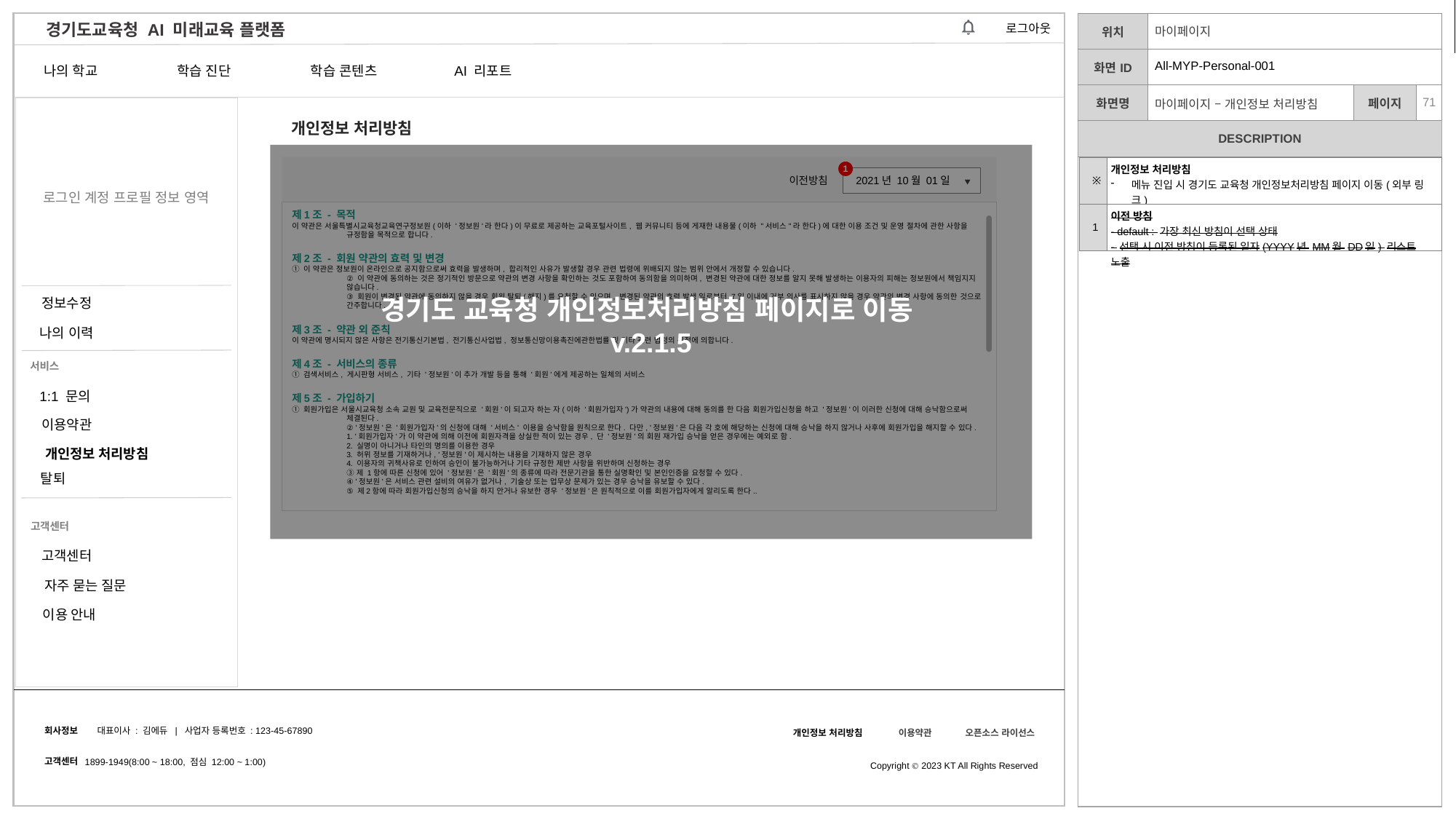

| Ver | Description |
| --- | --- |
| 2.1.5 | 메뉴 진입 경로 변경 (목록 → 페이지 이동) |
|  | 마이페이지 |  |  |
| --- | --- | --- | --- |
|  | All-MYP-Personal-001 |  |  |
|  | 마이페이지 – 개인정보 처리방침 |  |  |

개인정보 처리방침
경기도 교육청 개인정보처리방침 페이지로 이동
v.2.1.5

| ※ | 개인정보 처리방침 메뉴 진입 시 경기도 교육청 개인정보처리방침 페이지 이동(외부 링크) |
| --- | --- |
| 1 | 이전 방침 - default : 가장 최신 방침이 선택 상태 - 선택 시 이전 방침이 등록된 일자(YYYY년 MM월 DD일) 리스트 노출 |
1
2021년 10월 01일     ▼
이전방침
로그인 계정 프로필 정보 영역

제1조 - 목적
이 약관은 서울특별시교육청교육연구정보원(이하 '정보원'라 한다)이 무료로 제공하는 교육포털사이트, 웹 커뮤니티 등에 게재한 내용물(이하 "서비스"라 한다)에 대한 이용 조건 및 운영 절차에 관한 사항을 규정함을 목적으로 합니다.

제2조 - 회원 약관의 효력 및 변경
① 이 약관은 정보원이 온라인으로 공지함으로써 효력을 발생하며, 합리적인 사유가 발생할 경우 관련 법령에 위배되지 않는 범위 안에서 개정할 수 있습니다.
② 이 약관에 동의하는 것은 정기적인 방문으로 약관의 변경 사항을 확인하는 것도 포함하여 동의함을 의미하며, 변경된 약관에 대한 정보를 알지 못해 발생하는 이용자의 피해는 정보원에서 책임지지 않습니다.
③ 회원이 변경된 약관에 동의하지 않을 경우 회원 탈퇴(해지)를 요청할 수 있으며, 변경된 약관의 효력 발생 일로부터 7일 이내에 거부 의사를 표시하지 않을 경우 약관의 변경 사항에 동의한 것으로 간주합니다.

제3조 - 약관 외 준칙
이 약관에 명시되지 않은 사항은 전기통신기본법, 전기통신사업법, 정보통신망이용촉진에관한법률 및 기타 관련 법령의 규정에 의합니다.

제4조 - 서비스의 종류
① 검색서비스, 게시판형 서비스, 기타 '정보원'이 추가 개발 등을 통해 '회원'에게 제공하는 일체의 서비스

제5조 - 가입하기
① 회원가입은 서울시교육청 소속 교원 및 교육전문직으로 '회원'이 되고자 하는 자(이하 '회원가입자')가 약관의 내용에 대해 동의를 한 다음 회원가입신청을 하고 '정보원'이 이러한 신청에 대해 승낙함으로써 체결된다.
② '정보원'은 '회원가입자'의 신청에 대해 '서비스' 이용을 승낙함을 원칙으로 한다. 다만, '정보원'은 다음 각 호에 해당하는 신청에 대해 승낙을 하지 않거나 사후에 회원가입을 해지할 수 있다.
1. '회원가입자'가 이 약관에 의해 이전에 회원자격을 상실한 적이 있는 경우, 단 '정보원'의 회원 재가입 승낙을 얻은 경우에는 예외로 함.
2. 실명이 아니거나 타인의 명의를 이용한 경우
3. 허위 정보를 기재하거나, '정보원'이 제시하는 내용을 기재하지 않은 경우
4. 이용자의 귀책사유로 인하여 승인이 불가능하거나 기타 규정한 제반 사항을 위반하며 신청하는 경우
③ 제 1항에 따른 신청에 있어 '정보원'은 '회원'의 종류에 따라 전문기관을 통한 실명확인 및 본인인증을 요청할 수 있다.
④ '정보원'은 서비스 관련 설비의 여유가 없거나, 기술상 또는 업무상 문제가 있는 경우 승낙을 유보할 수 있다.
⑤ 제2항에 따라 회원가입신청의 승낙을 하지 안거나 유보한 경우 '정보원'은 원칙적으로 이를 회원가입자에게 알리도록 한다..
정보수정
나의 이력
서비스
1:1 문의
이용약관

개인정보 처리방침
탈퇴
고객센터
고객센터
자주 묻는 질문
이용 안내
회사정보
대표이사 : 김에듀  |  사업자 등록번호 : 123-45-67890
개인정보 처리방침
이용약관
오픈소스 라이선스
고객센터
1899-1949(8:00 ~ 18:00, 점심 12:00 ~ 1:00)
Copyright Ⓒ 2023 KT All Rights Reserved